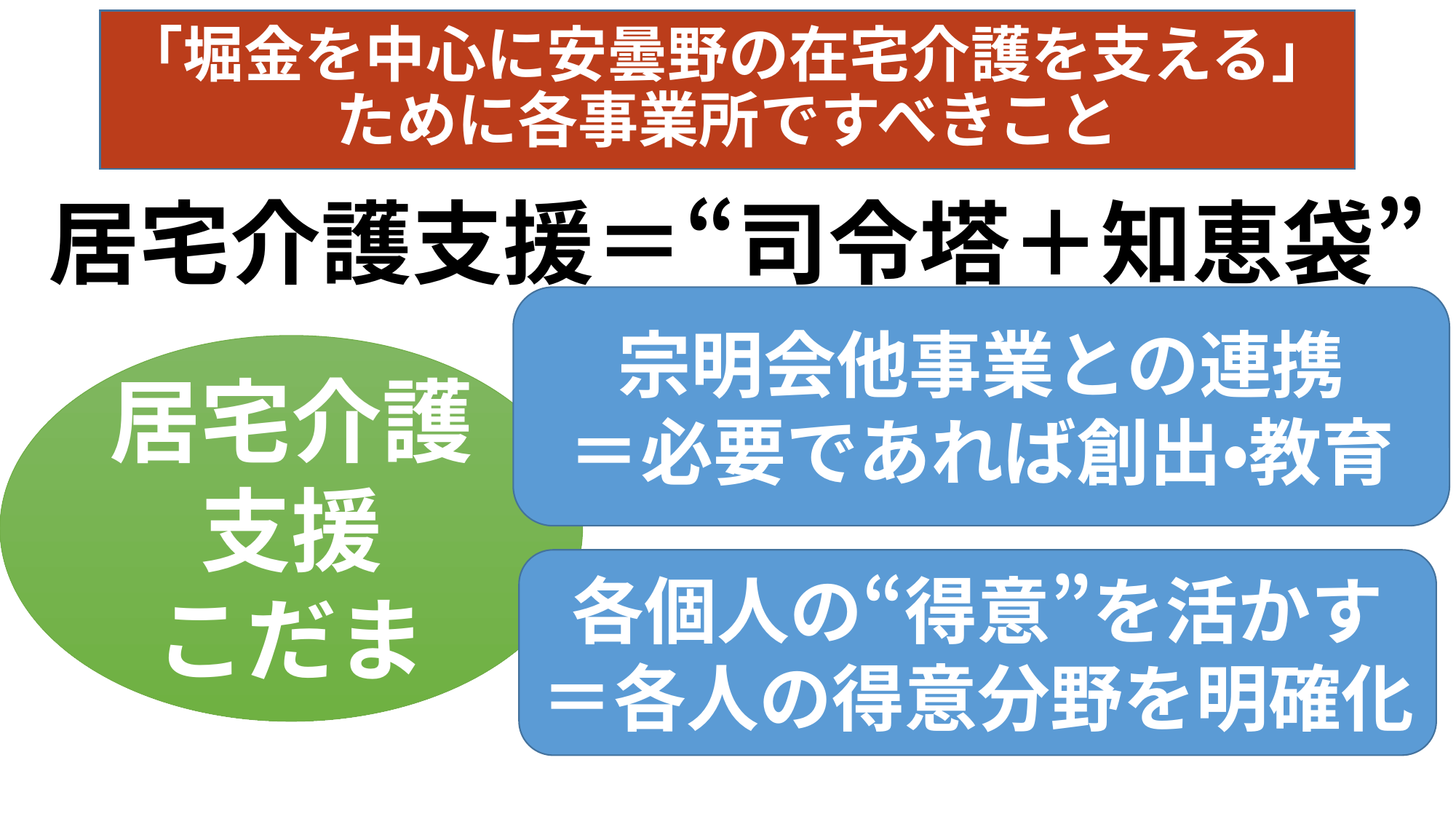

# 「堀金を中心に安曇野の在宅介護を支える」ために各事業所ですべきこと
居宅介護支援＝“司令塔＋知恵袋”
宗明会他事業との連携
＝必要であれば創出・教育
居宅介護支援
こだま
各個人の“得意”を活かす
＝各人の得意分野を明確化